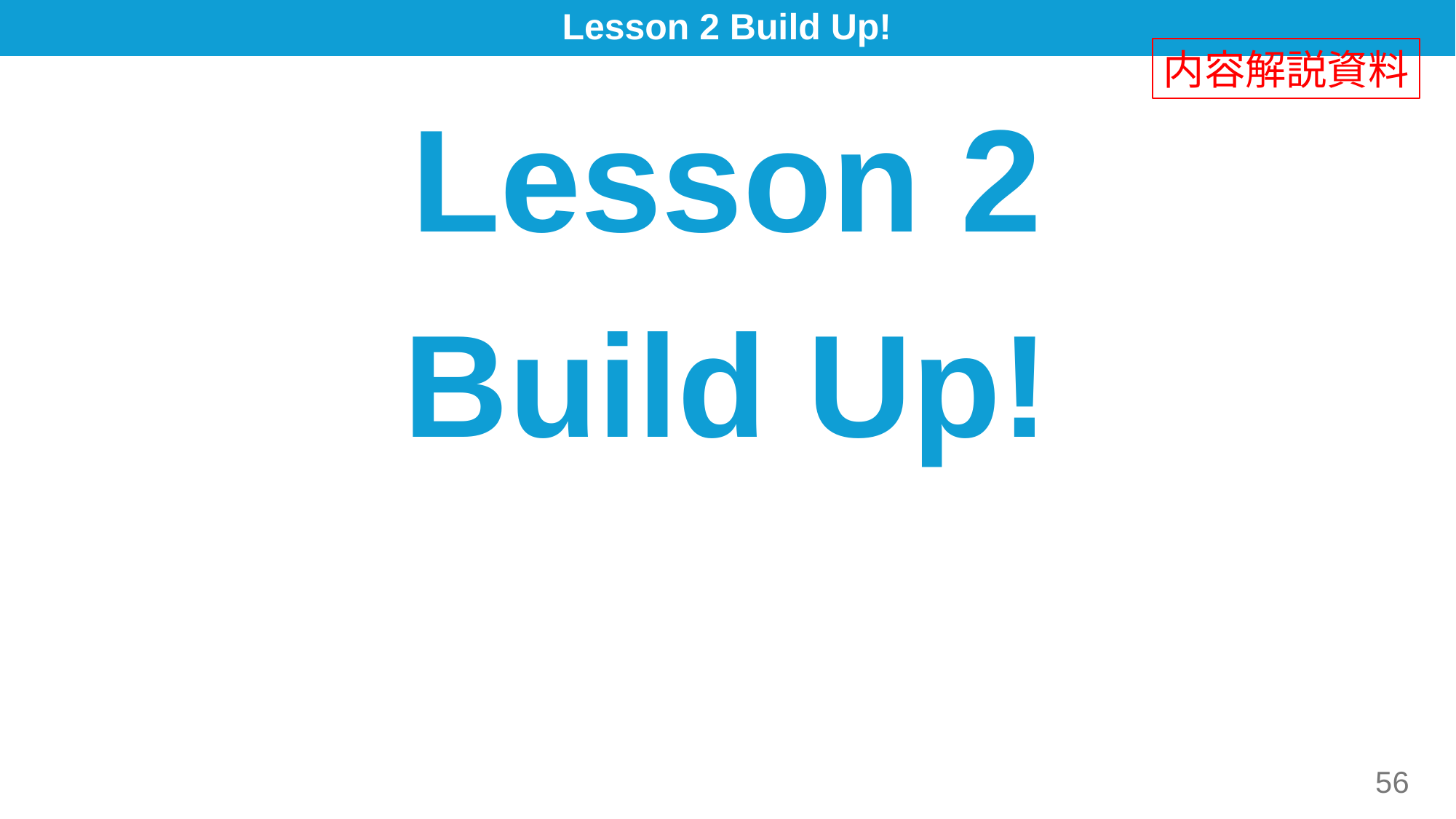

# Lesson 2 Build Up!
内容解説資料
Lesson 2

Build Up!
56